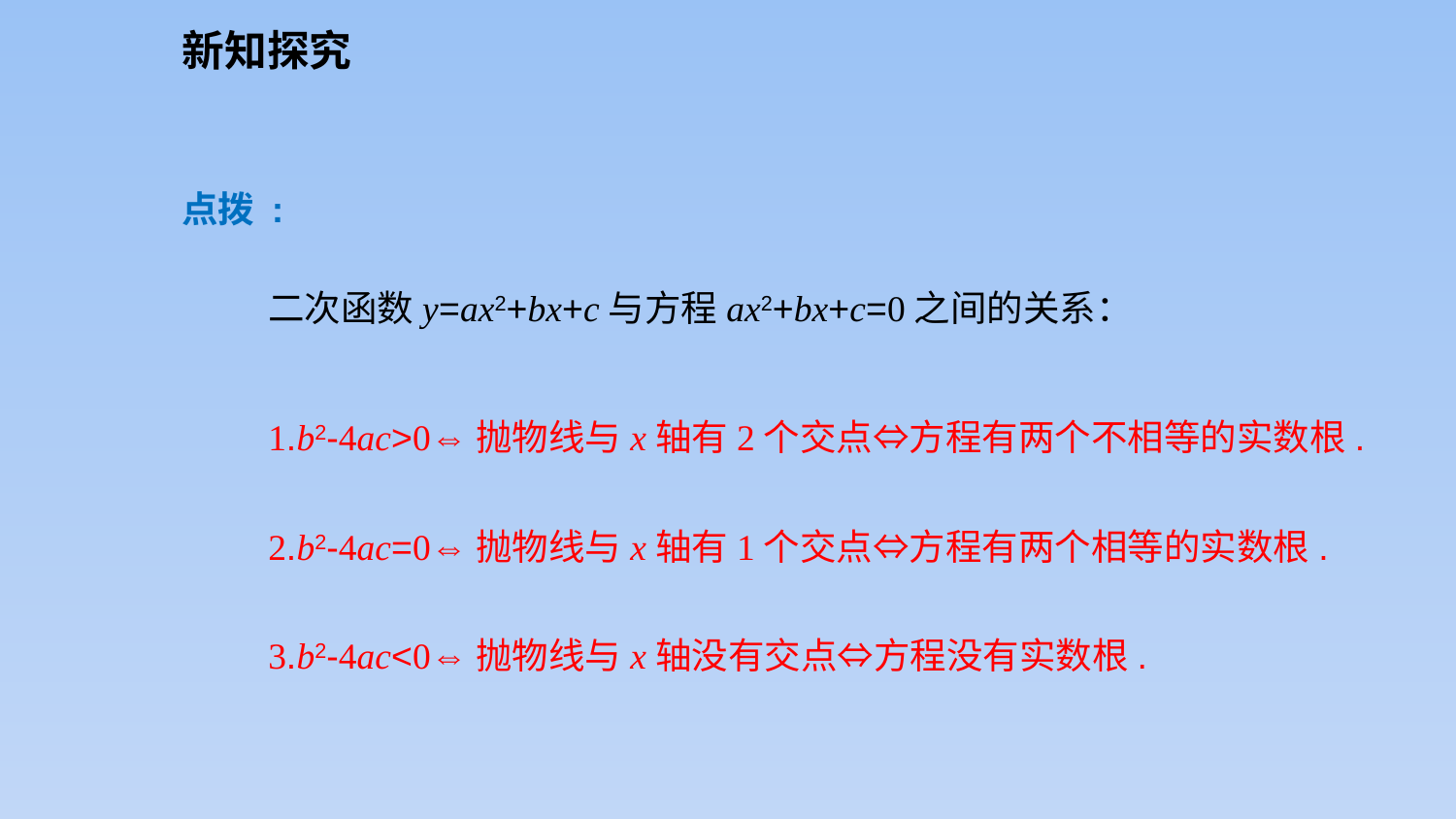

新知探究
点拨 :
二次函数y=ax2+bx+c与方程ax2+bx+c=0之间的关系：
1.b2-4ac>0⇔抛物线与x轴有2个交点⇔方程有两个不相等的实数根.
2.b2-4ac=0⇔抛物线与x轴有1个交点⇔方程有两个相等的实数根.
3.b2-4ac<0⇔抛物线与x轴没有交点⇔方程没有实数根.